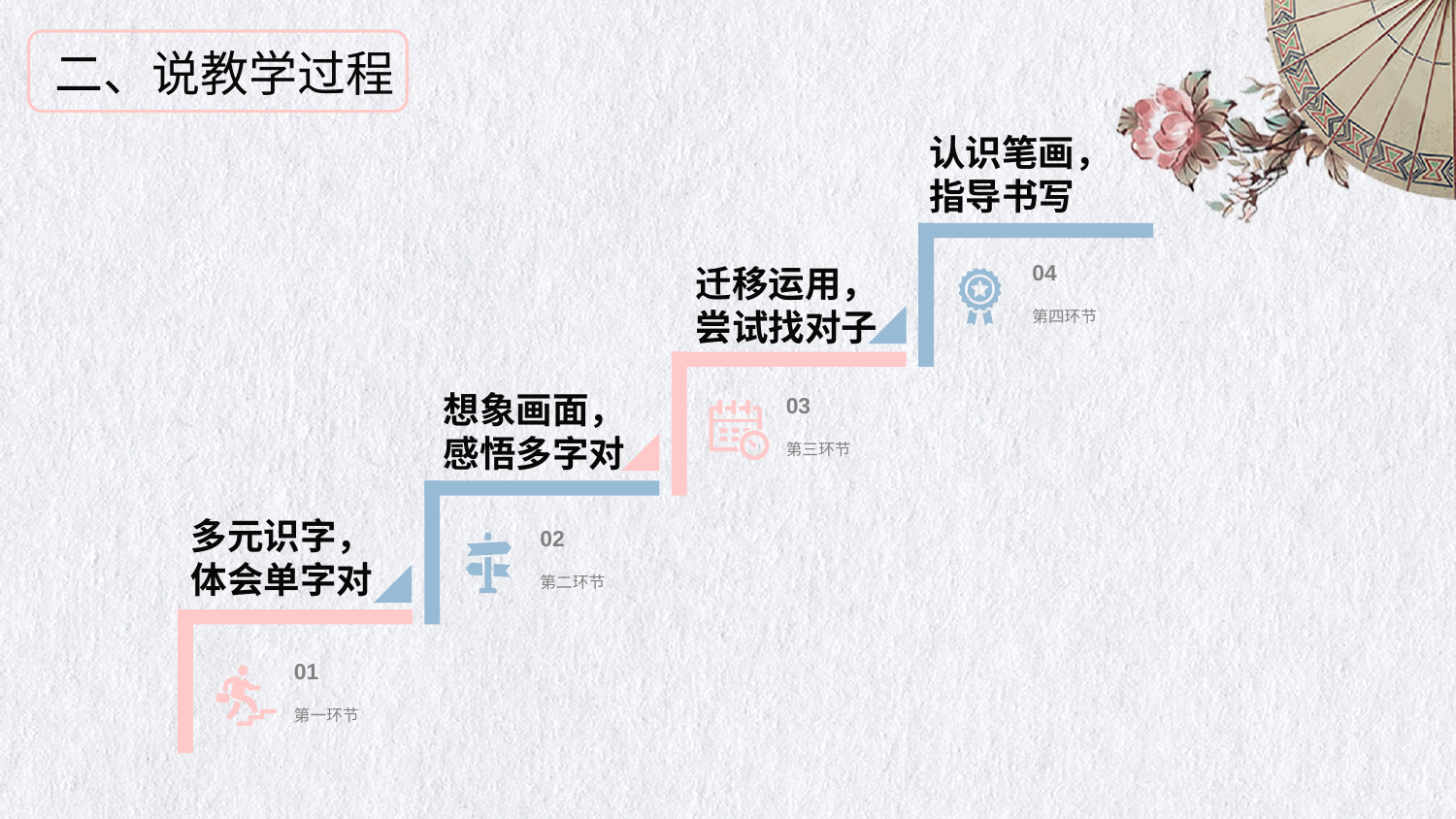

二、说教学过程
认识笔画，
指导书写

04
第四环节
迁移运用，尝试找对子

想象画面，感悟多字对
03
第三环节

多元识字，体会单字对
02
第二环节

01
第一环节